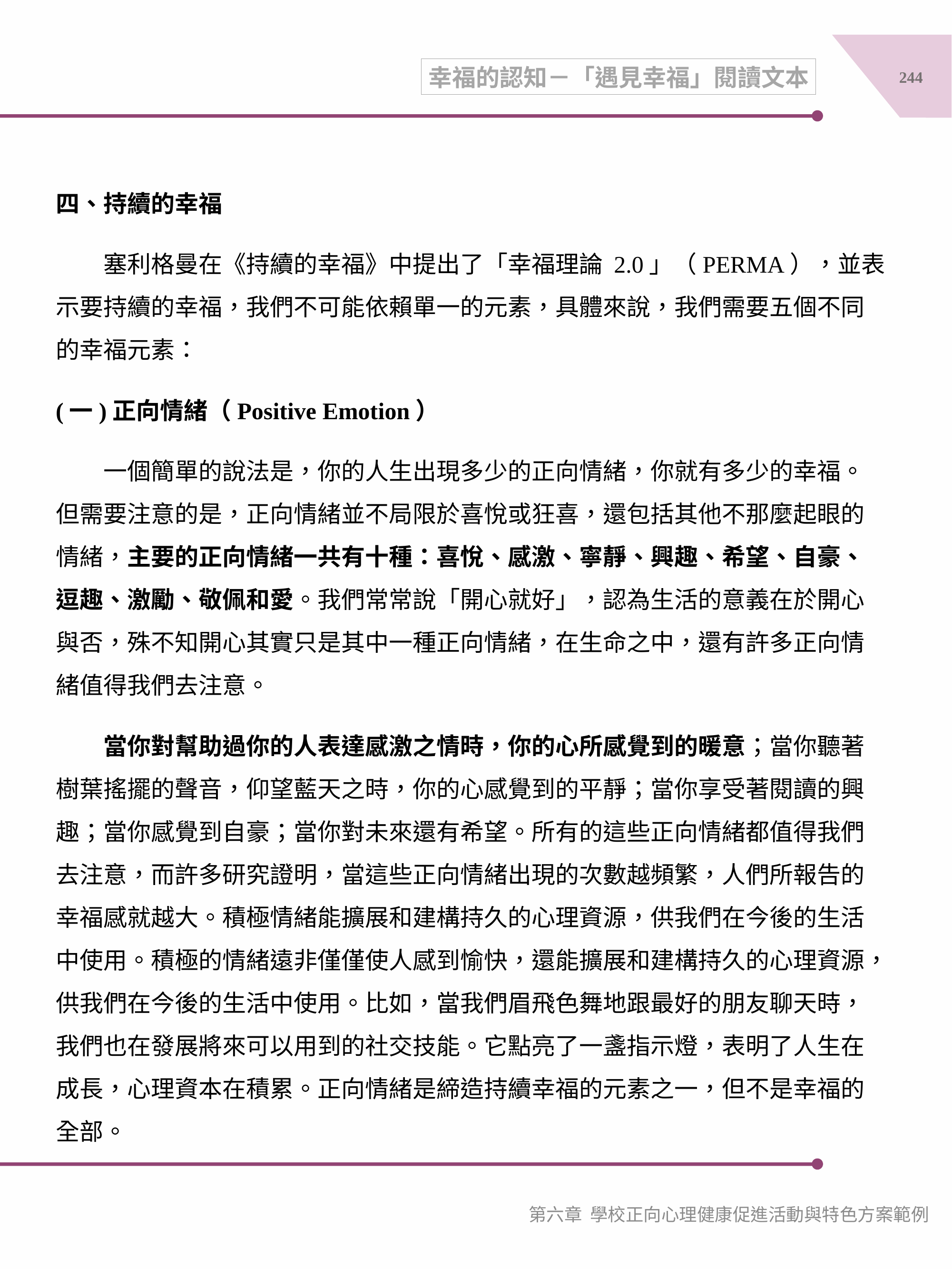

244
幸福的認知－「遇見幸福」閱讀文本
四、持續的幸福
　　塞利格曼在《持續的幸福》中提出了「幸福理論 2.0」（PERMA），並表示要持續的幸福，我們不可能依賴單一的元素，具體來說，我們需要五個不同的幸福元素：
(一)正向情緒（Positive Emotion）
　　一個簡單的說法是，你的人生出現多少的正向情緒，你就有多少的幸福。但需要注意的是，正向情緒並不局限於喜悅或狂喜，還包括其他不那麼起眼的情緒，主要的正向情緒一共有十種：喜悅、感激、寧靜、興趣、希望、自豪、逗趣、激勵、敬佩和愛。我們常常說「開心就好」，認為生活的意義在於開心與否，殊不知開心其實只是其中一種正向情緒，在生命之中，還有許多正向情緒值得我們去注意。
　　當你對幫助過你的人表達感激之情時，你的心所感覺到的暖意；當你聽著樹葉搖擺的聲音，仰望藍天之時，你的心感覺到的平靜；當你享受著閱讀的興趣；當你感覺到自豪；當你對未來還有希望。所有的這些正向情緒都值得我們去注意，而許多研究證明，當這些正向情緒出現的次數越頻繁，人們所報告的幸福感就越大。積極情緒能擴展和建構持久的心理資源，供我們在今後的生活中使用。積極的情緒遠非僅僅使人感到愉快，還能擴展和建構持久的心理資源，供我們在今後的生活中使用。比如，當我們眉飛色舞地跟最好的朋友聊天時，我們也在發展將來可以用到的社交技能。它點亮了一盞指示燈，表明了人生在成長，心理資本在積累。正向情緒是締造持續幸福的元素之一，但不是幸福的全部。
第六章  學校正向心理健康促進活動與特色方案範例